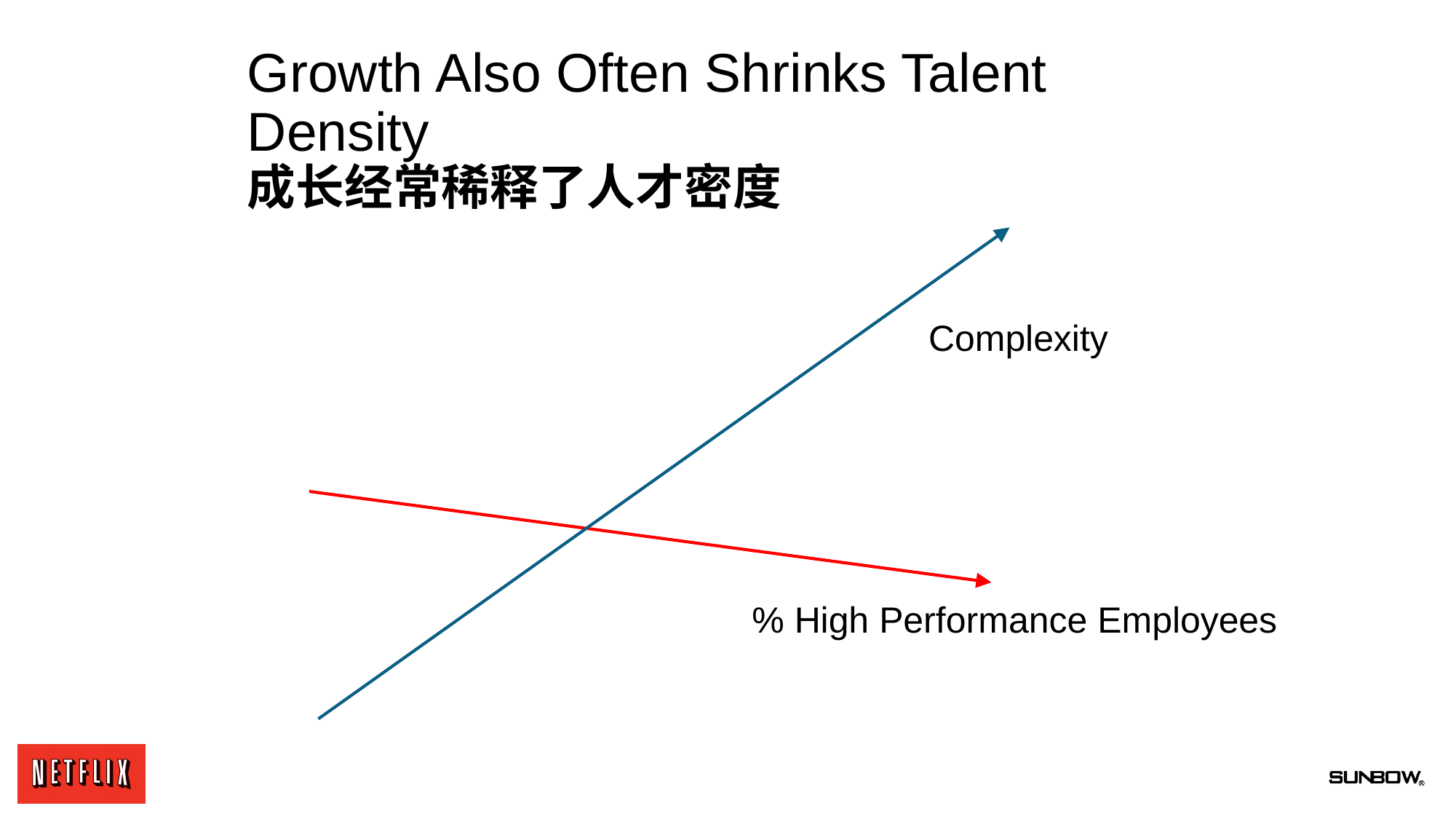

# Growth Also Often Shrinks Talent Density 成长经常稀释了人才密度

Complexity

% High Performance Employees
116